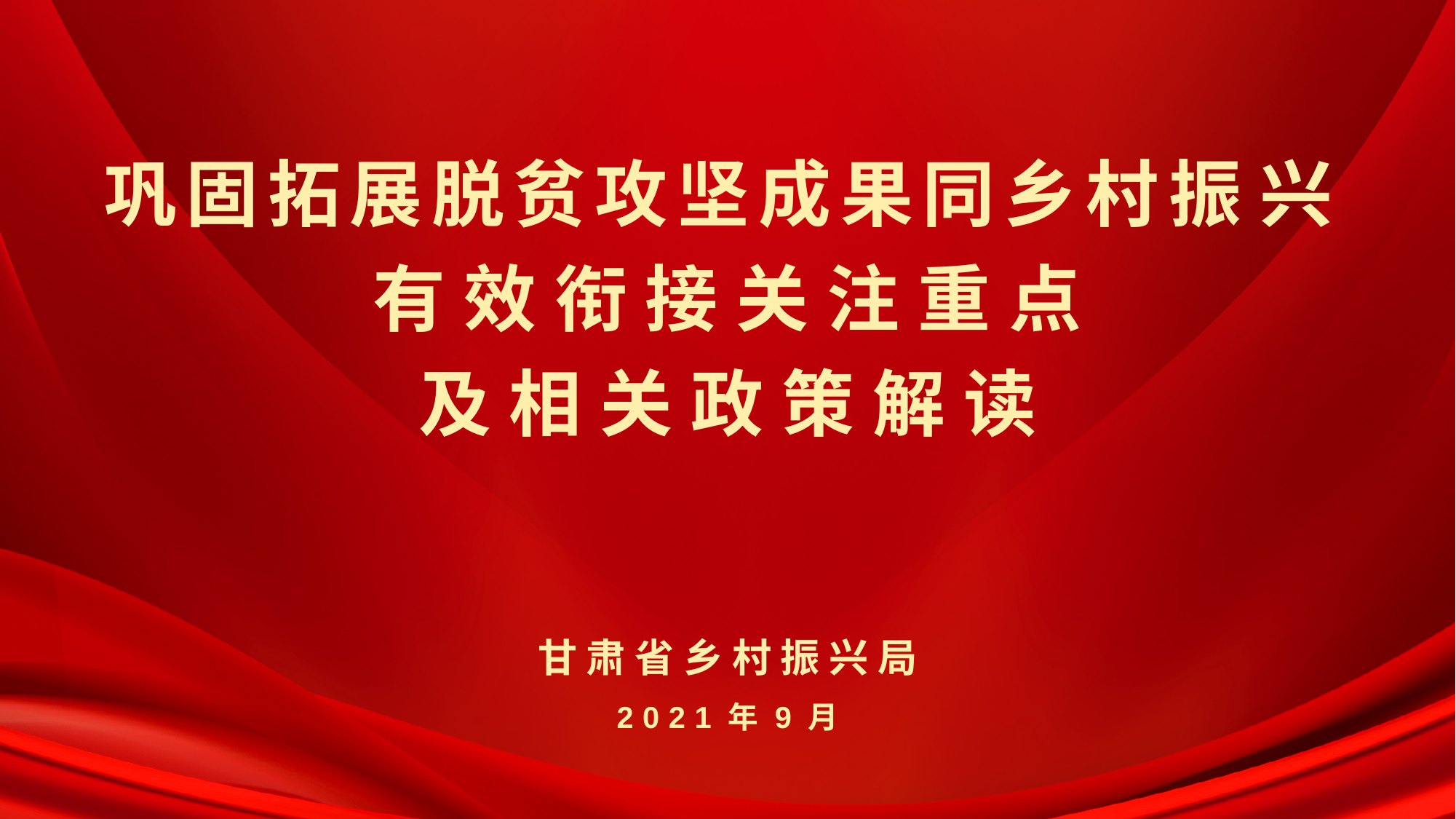

巩固拓展脱贫攻坚成果同乡村振兴有效衔接关注重点
及相关政策解读
甘肃省乡村振兴局
2021年9月